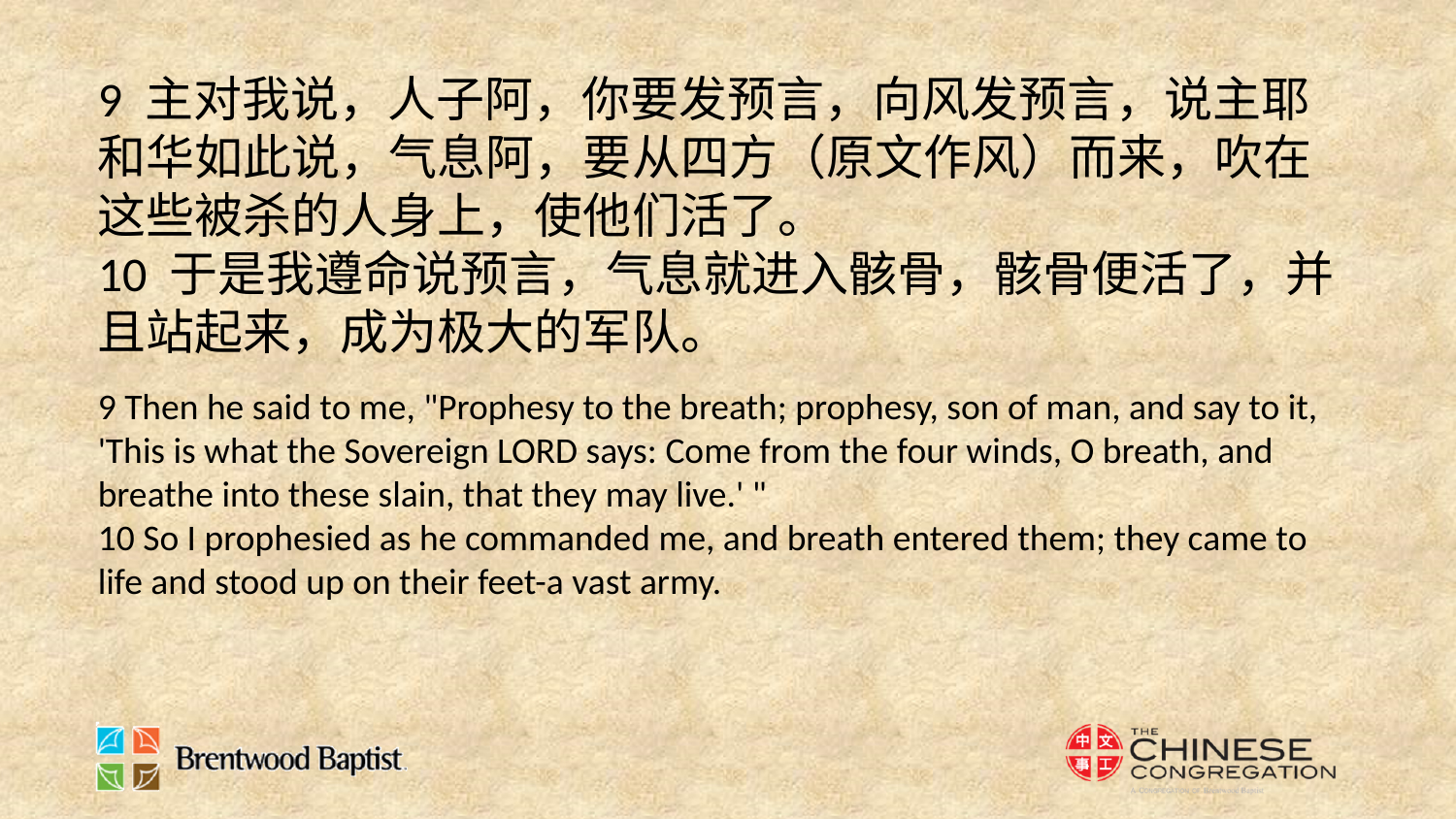

9 主对我说，人子阿，你要发预言，向风发预言，说主耶和华如此说，气息阿，要从四方（原文作风）而来，吹在这些被杀的人身上，使他们活了。
10 于是我遵命说预言，气息就进入骸骨，骸骨便活了，并且站起来，成为极大的军队。

9 Then he said to me, "Prophesy to the breath; prophesy, son of man, and say to it, 'This is what the Sovereign LORD says: Come from the four winds, O breath, and breathe into these slain, that they may live.' "
10 So I prophesied as he commanded me, and breath entered them; they came to life and stood up on their feet-a vast army.